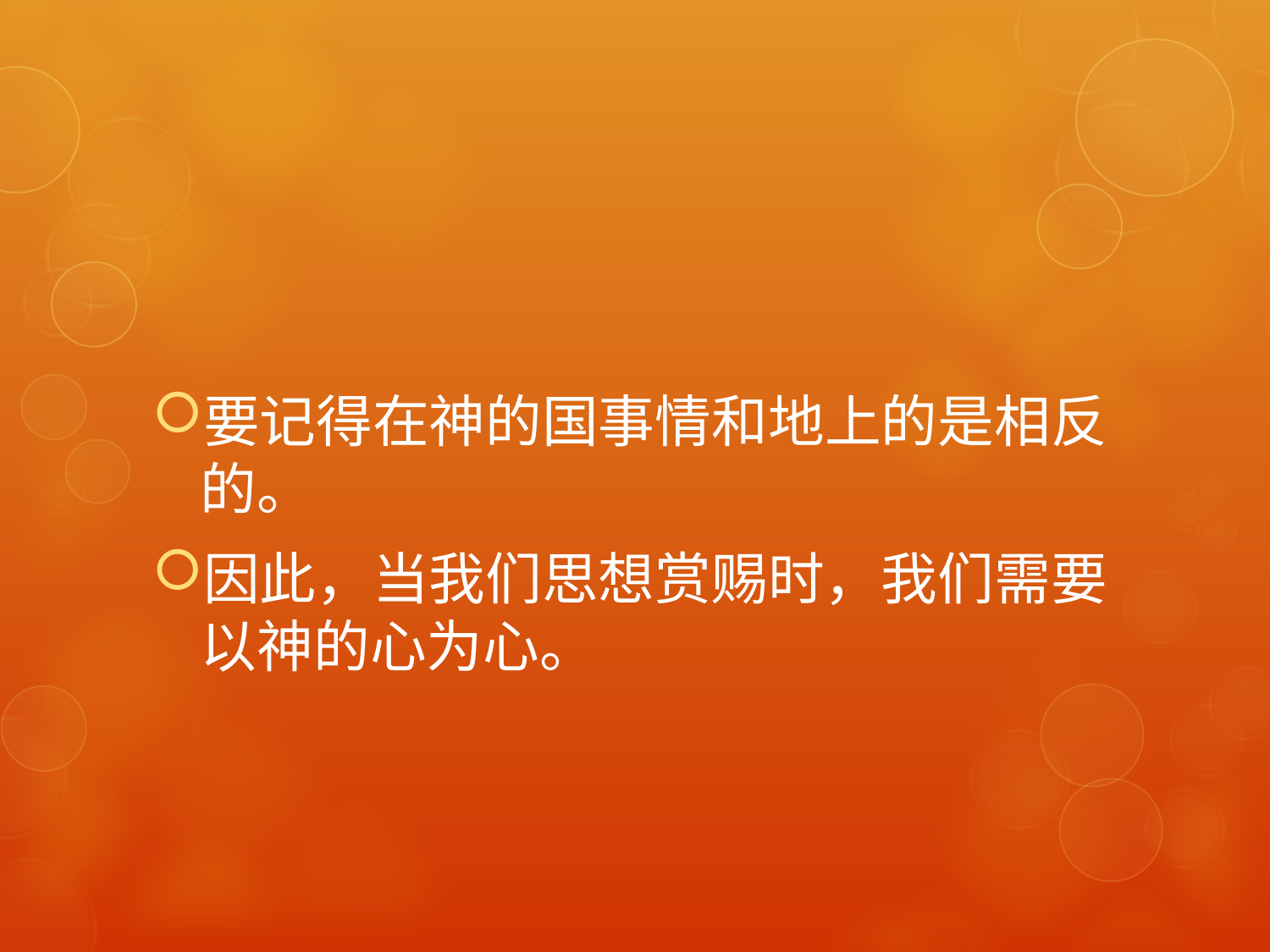

#
要记得在神的国事情和地上的是相反的。
因此，当我们思想赏赐时，我们需要以神的心为心。